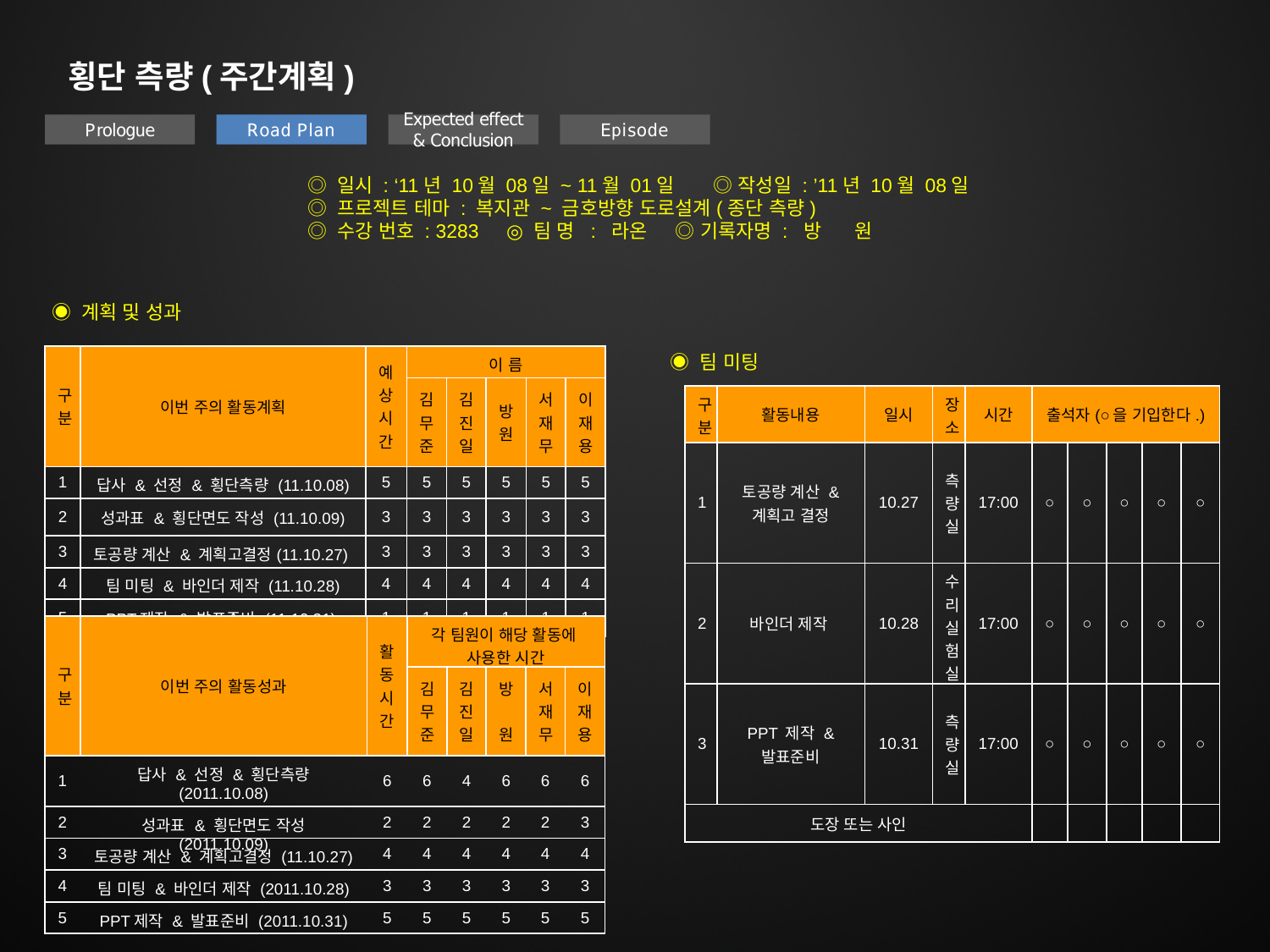

횡단 측량(주간계획)
Prologue
Road Plan
Expected effect & Conclusion
Episode
◎ 일시 : ‘11년 10월 08일 ~ 11월 01일       ◎ 작성일 : ’11년 10월 08일
◎ 프로젝트 테마 : 복지관 ~ 금호방향 도로설계(종단 측량)
◎ 수강 번호 : 3283     ◎ 팀 명  :  라온     ◎ 기록자명 :  방      원

 ◉ 계획 및 성과

 ◉ 팀 미팅

| 구분 | 이번 주의 활동계획 | 예상 시간 | 이 름 |  |  |  |  |
| --- | --- | --- | --- | --- | --- | --- | --- |
|  |  |  | 김무준 | 김진일 | 방 원 | 서재무 | 이재용 |
| 1 | 답사 & 선정 & 횡단측량 (11.10.08) | 5 | 5 | 5 | 5 | 5 | 5 |
| 2 | 성과표 & 횡단면도 작성 (11.10.09) | 3 | 3 | 3 | 3 | 3 | 3 |
| 3 | 토공량 계산 & 계획고결정(11.10.27) | 3 | 3 | 3 | 3 | 3 | 3 |
| 4 | 팀 미팅 & 바인더 제작 (11.10.28) | 4 | 4 | 4 | 4 | 4 | 4 |
| 5 | PPT제작 & 발표준비 (11.10.31). | 1 | 1 | 1 | 1 | 1 | 1 |

| 구분 | 활동내용 | 일시 | 장소 | 시간 | 출석자(○을 기입한다.) |  |  |  |  |
| --- | --- | --- | --- | --- | --- | --- | --- | --- | --- |
| 1 | 토공량 계산 & 계획고 결정 | 10.27 | 측량실 | 17:00 | ○ | ○ | ○ | ○ | ○ |
| 2 | 바인더 제작 | 10.28 | 수리실험실 | 17:00 | ○ | ○ | ○ | ○ | ○ |
| 3 | PPT 제작 & 발표준비 | 10.31 | 측량실 | 17:00 | ○ | ○ | ○ | ○ | ○ |
| 도장 또는 사인 |  |  |  |  |  |  |  |  |  |
| 구분 | 이번 주의 활동성과 | 활동 시간 | 각 팀원이 해당 활동에 사용한 시간 |  |  |  |  |
| --- | --- | --- | --- | --- | --- | --- | --- |
|  |  |  | 김무준 | 김진일 | 방 원 | 서재무 | 이재용 |
| 1 | 답사 & 선정 & 횡단측량 (2011.10.08) | 6 | 6 | 4 | 6 | 6 | 6 |
| 2 | 성과표 & 횡단면도 작성 (2011.10.09) | 2 | 2 | 2 | 2 | 2 | 3 |
| 3 | 토공량 계산 & 계획고결정 (11.10.27) | 4 | 4 | 4 | 4 | 4 | 4 |
| 4 | 팀 미팅 & 바인더 제작 (2011.10.28) | 3 | 3 | 3 | 3 | 3 | 3 |
| 5 | PPT제작 & 발표준비 (2011.10.31) | 5 | 5 | 5 | 5 | 5 | 5 |